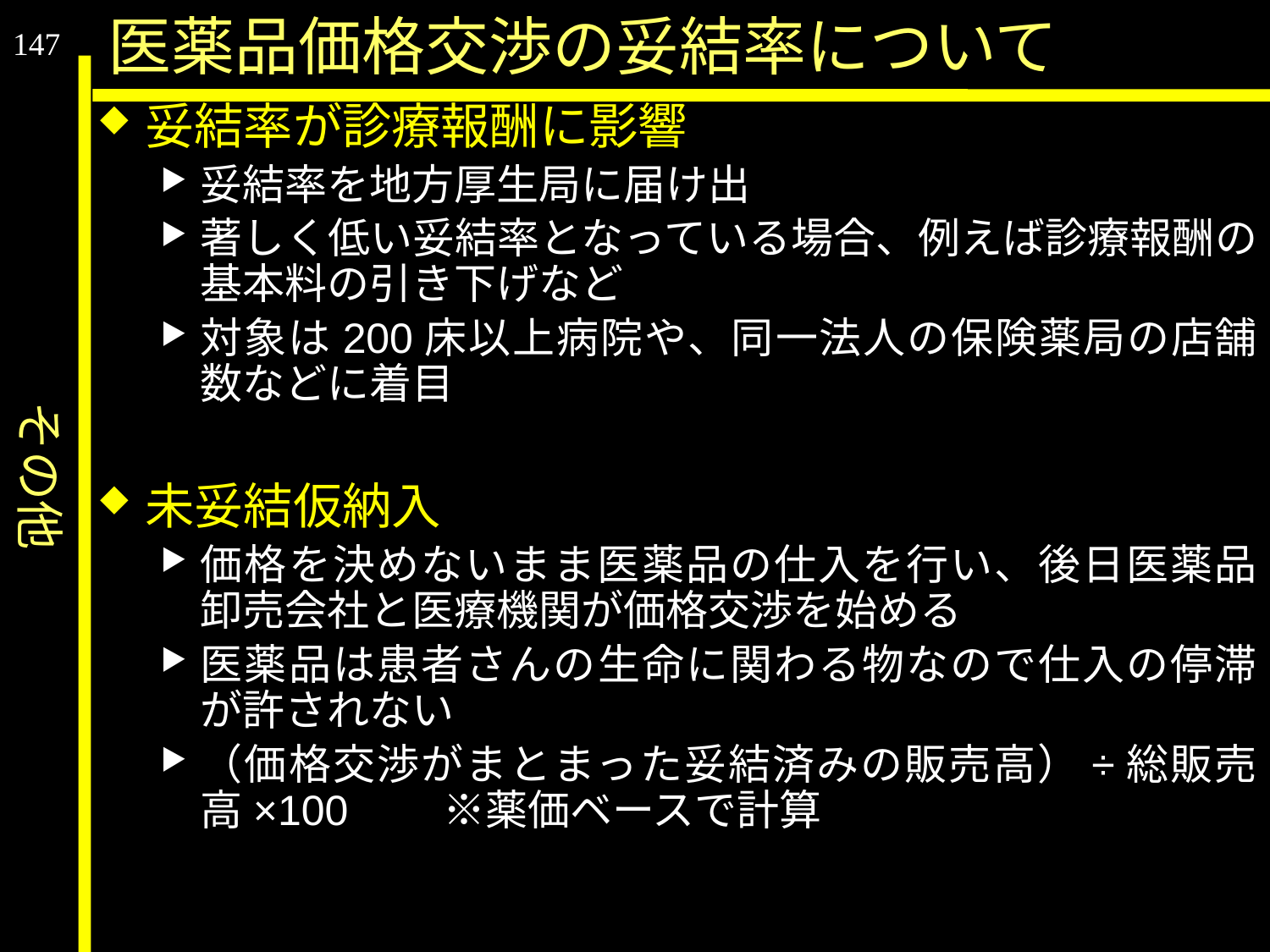

その他
医薬品価格交渉の妥結率について
147

妥結率が診療報酬に影響
妥結率を地方厚生局に届け出
著しく低い妥結率となっている場合、例えば診療報酬の基本料の引き下げなど
対象は200床以上病院や、同一法人の保険薬局の店舗数などに着目

未妥結仮納入
価格を決めないまま医薬品の仕入を行い、後日医薬品卸売会社と医療機関が価格交渉を始める
医薬品は患者さんの生命に関わる物なので仕入の停滞が許されない
（価格交渉がまとまった妥結済みの販売高）÷総販売高×100　　※薬価ベースで計算